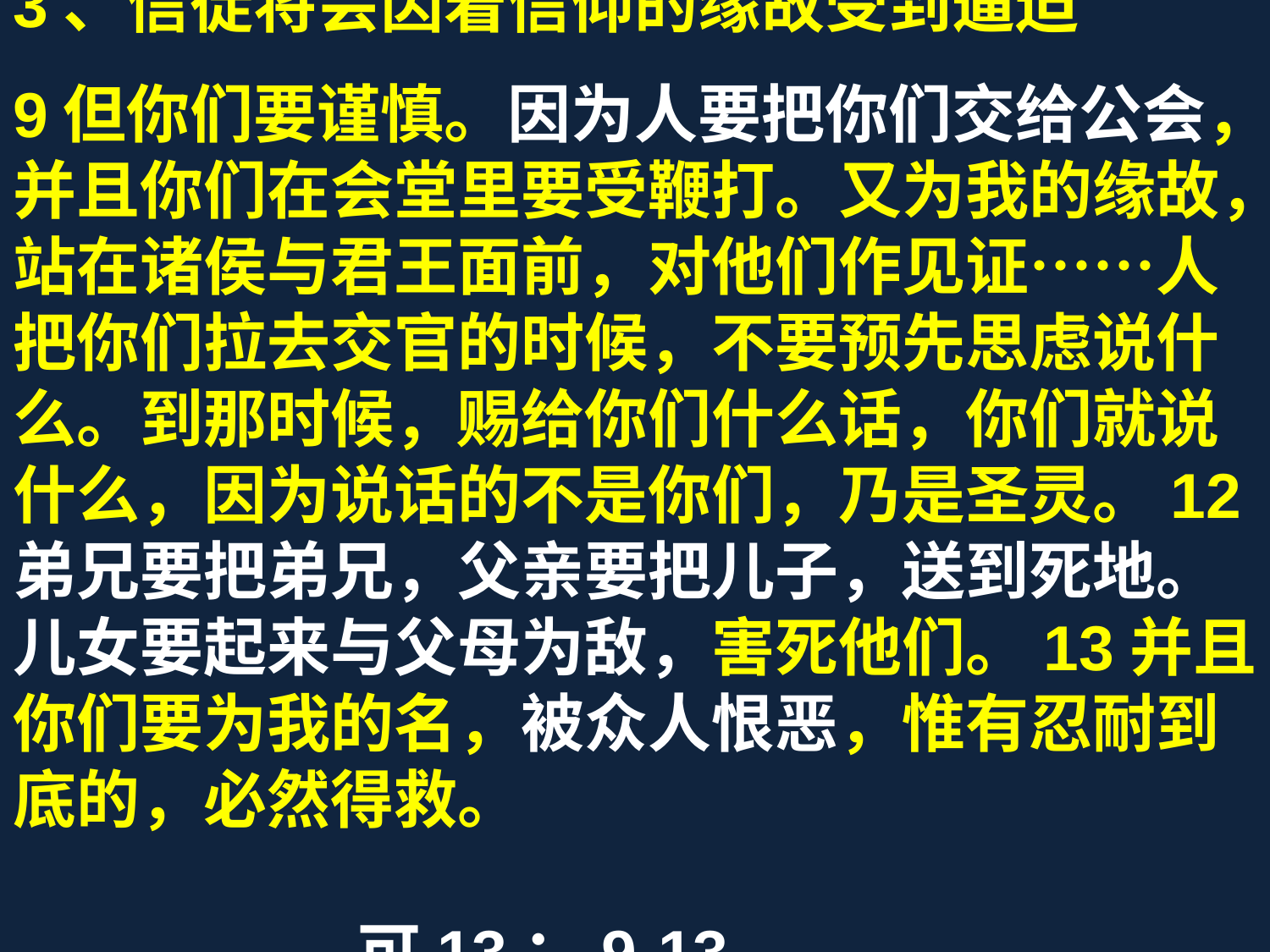

3、信徒将会因着信仰的缘故受到逼迫
9但你们要谨慎。因为人要把你们交给公会，并且你们在会堂里要受鞭打。又为我的缘故，站在诸侯与君王面前，对他们作见证……人把你们拉去交官的时候，不要预先思虑说什么。到那时候，赐给你们什么话，你们就说什么，因为说话的不是你们，乃是圣灵。12弟兄要把弟兄，父亲要把儿子，送到死地。儿女要起来与父母为敌，害死他们。13并且你们要为我的名，被众人恨恶，惟有忍耐到底的，必然得救。
                        可13：9-13